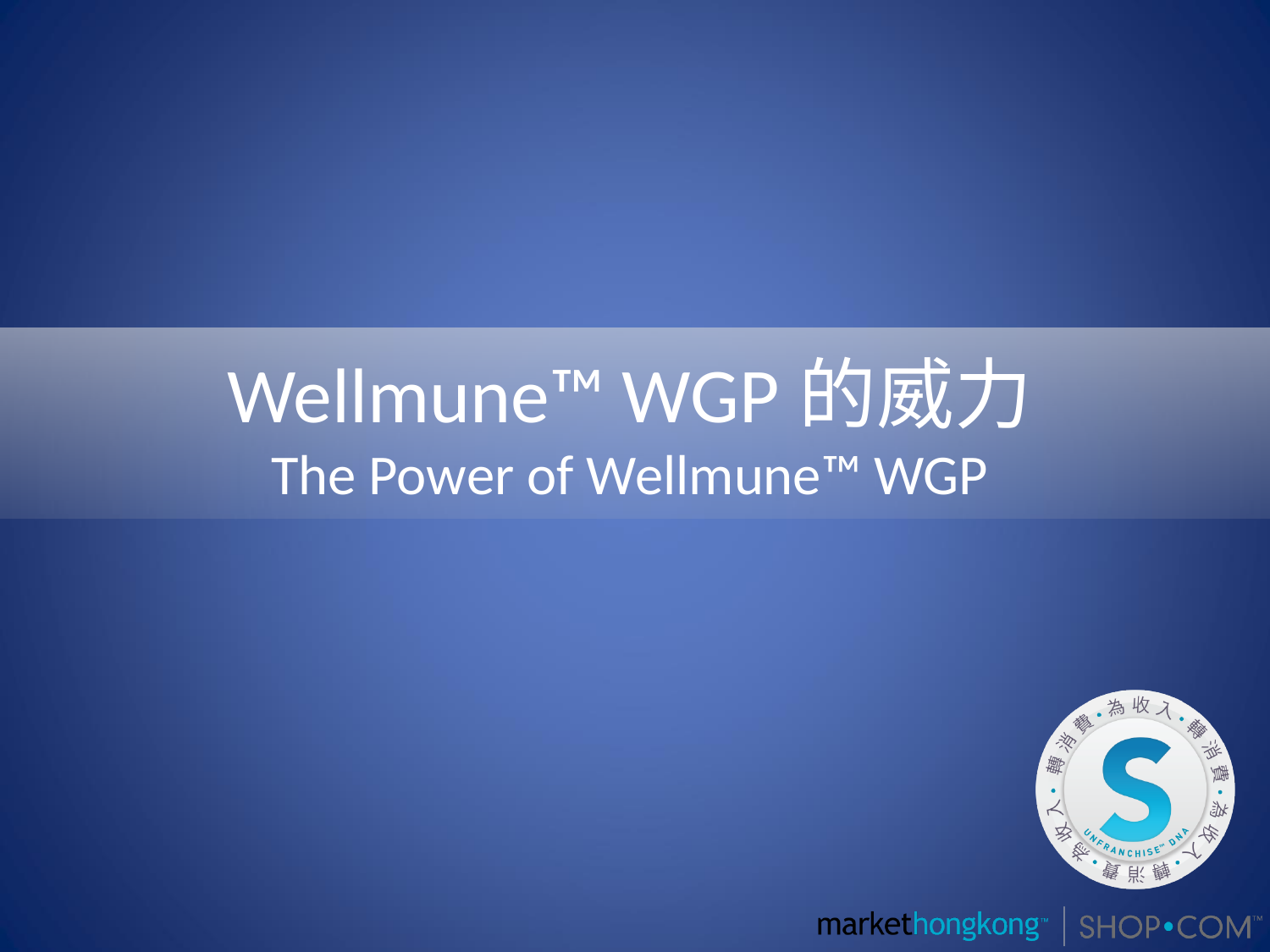

# Wellmune™ WGP的威力 The Power of Wellmune™ WGP